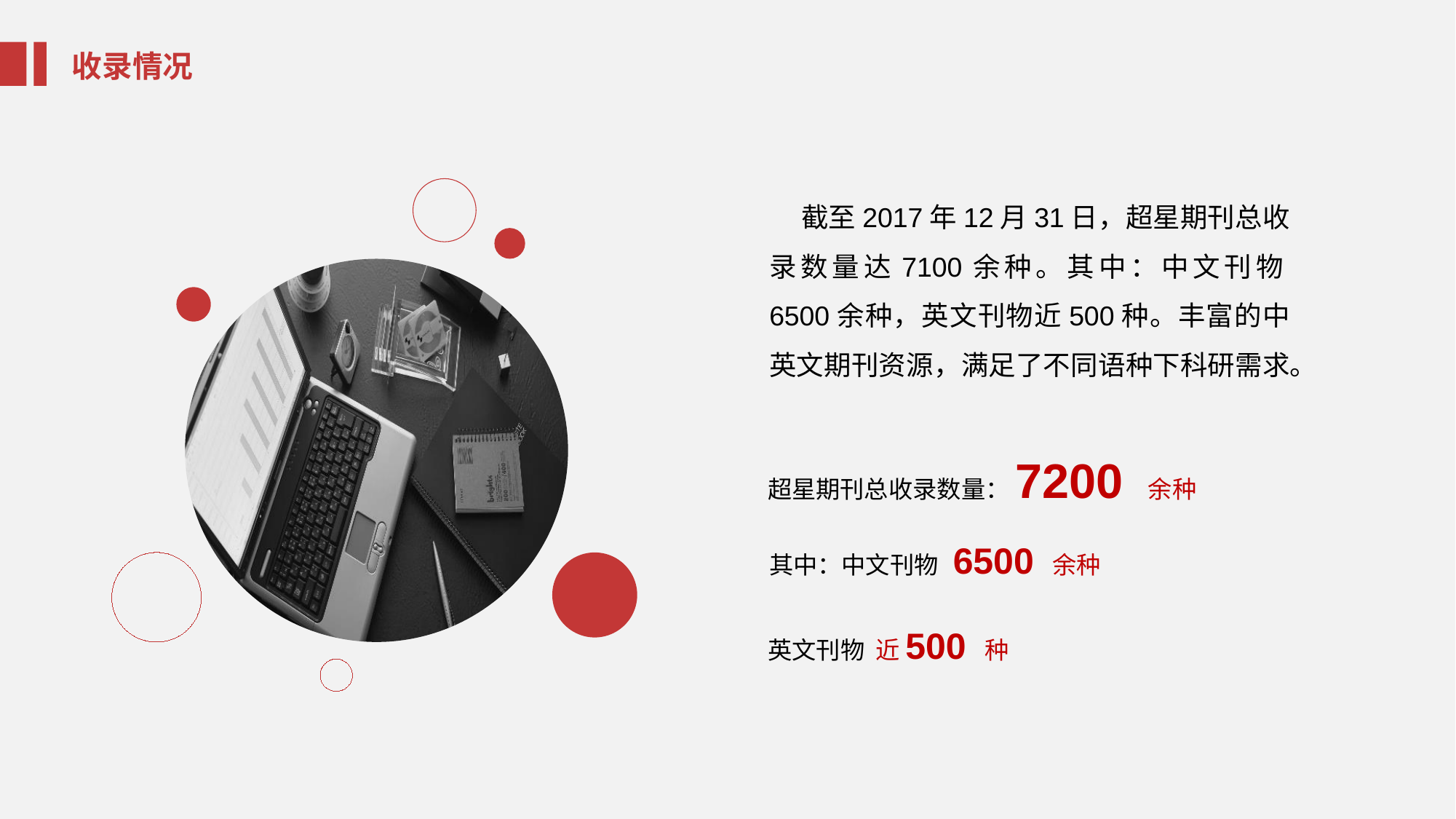

收录情况

    截至2017年12月31日，超星期刊总收录数量达7100余种。其中：中文刊物6500余种，英文刊物近500种。丰富的中英文期刊资源，满足了不同语种下科研需求。

超星期刊总收录数量：7200 余种
其中：中文刊物  6500 余种

英文刊物  近500 种